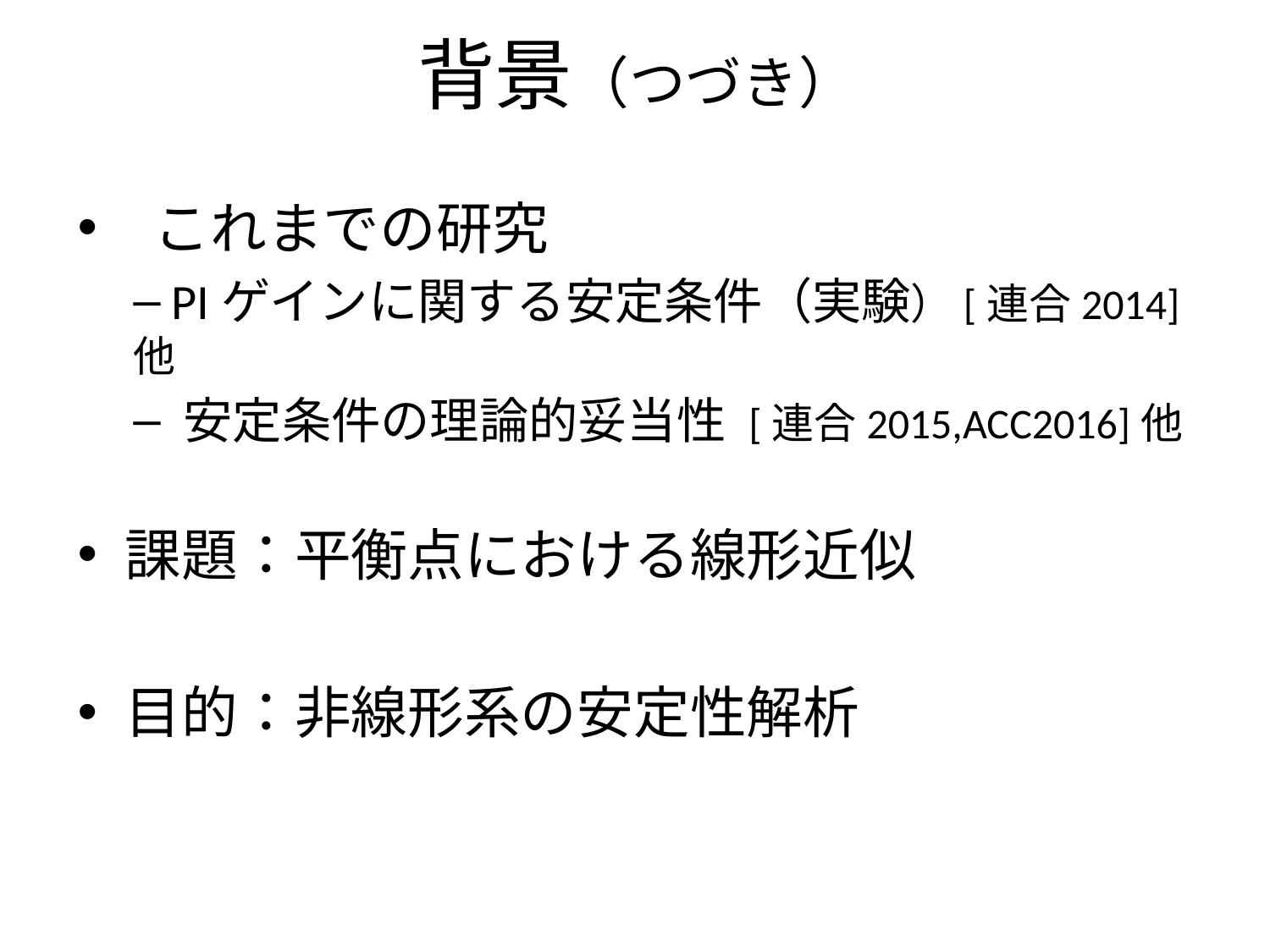

背景（つづき）
　これまでの研究
 PIゲインに関する安定条件（実験）[連合2014]他
 安定条件の理論的妥当性 [連合2015,ACC2016]他

課題：平衡点における線形近似

目的：非線形系の安定性解析